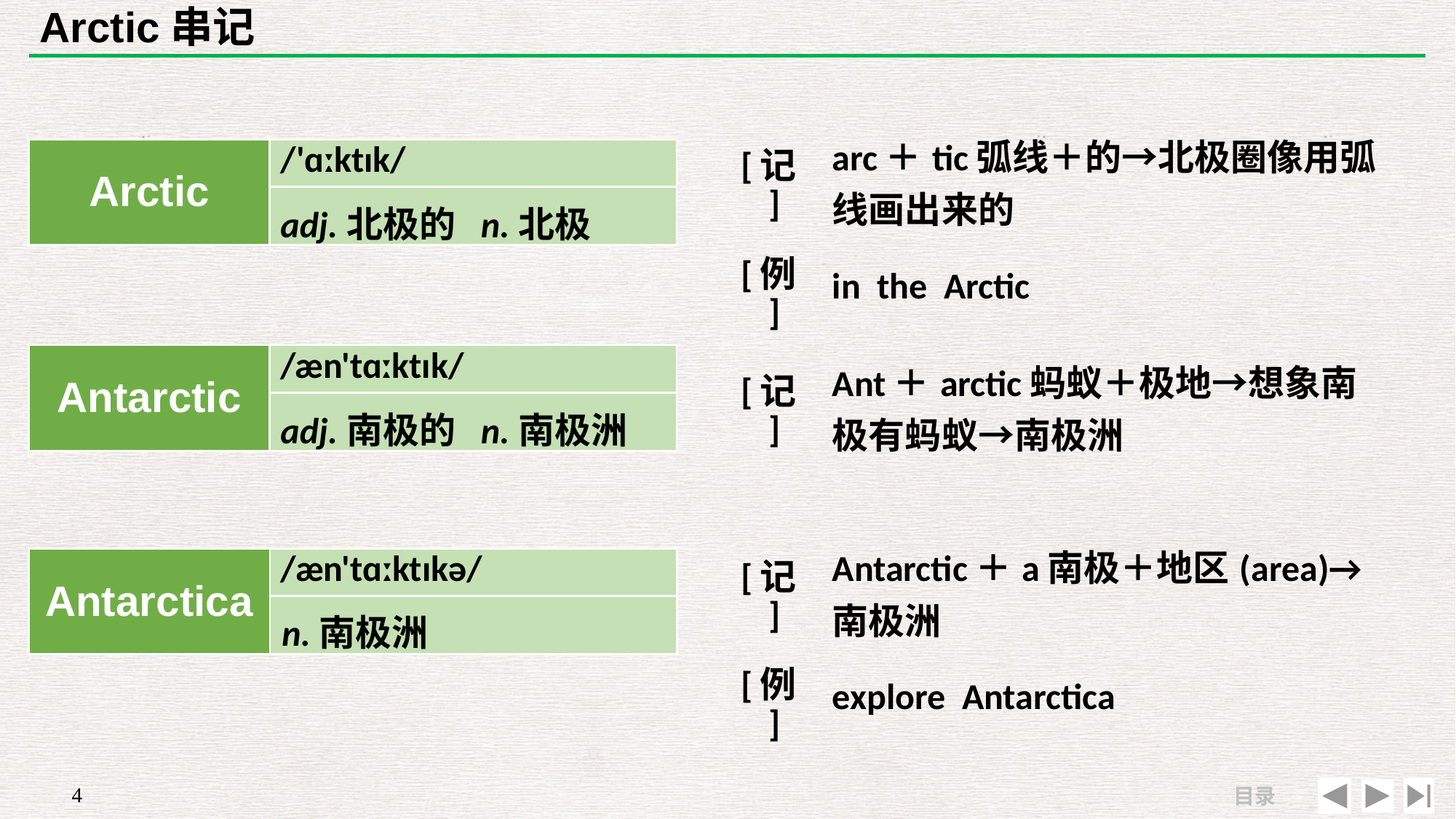

# Arctic串记

| [记] | arc＋tic弧线＋的→北极圈像用弧线画出来的 |
| --- | --- |
| [例] | in the Arctic |
| Arctic | /'ɑːktɪk/ |
| --- | --- |
|  |  |
adj.北极的  n.北极
| Antarctic | /æn'tɑːktɪk/ |
| --- | --- |
|  |  |
| [记] | Ant＋arctic蚂蚁＋极地→想象南极有蚂蚁→南极洲 |
| --- | --- |
|  |  |
adj.南极的  n.南极洲
| [记] | Antarctic＋a南极＋地区(area)→南极洲 |
| --- | --- |
| [例] | explore Antarctica |
| Antarctica | /æn'tɑːktɪkə/ |
| --- | --- |
|  |  |
n.南极洲